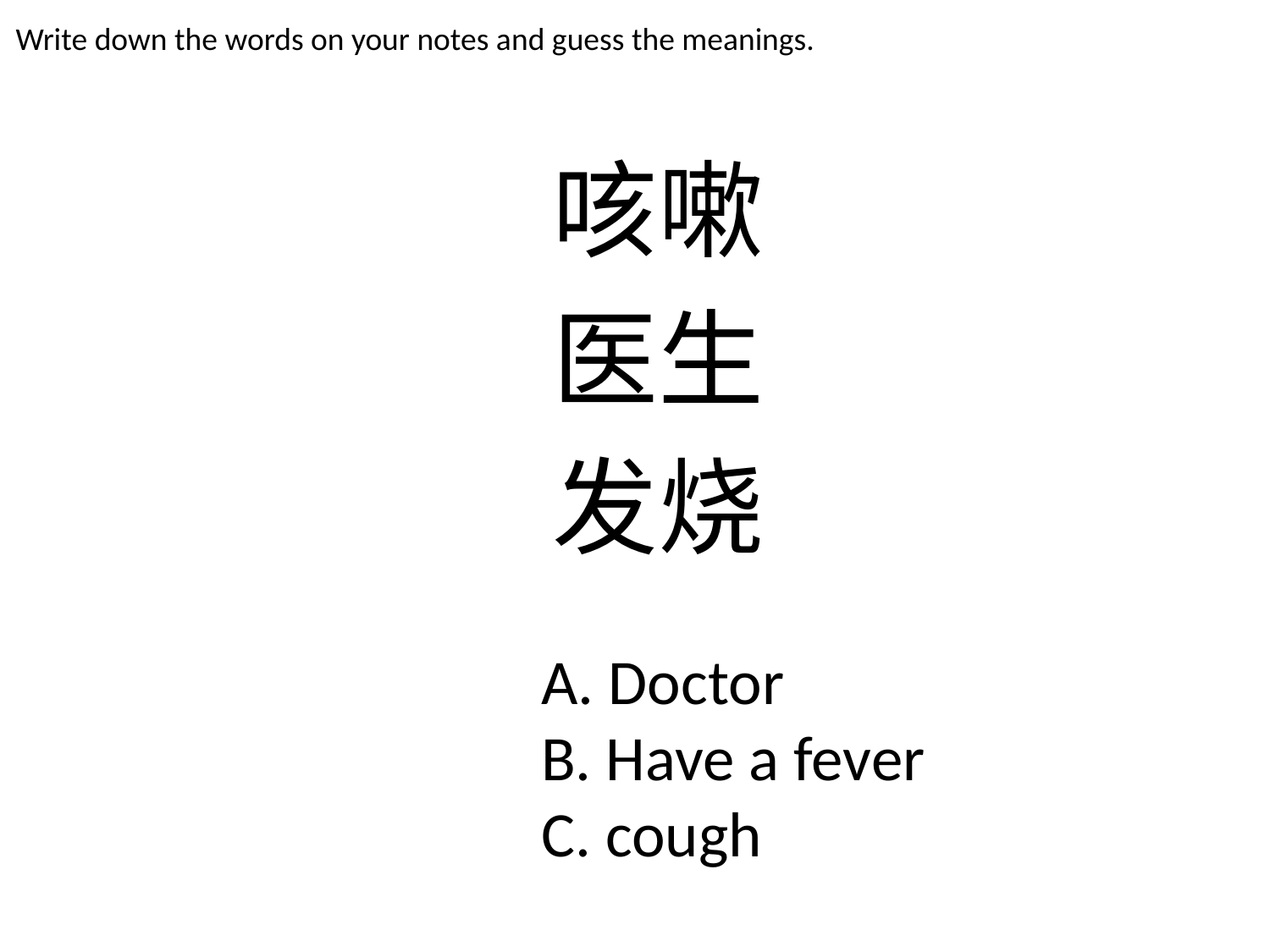

Write down the words on your notes and guess the meanings.
咳嗽
医生
发烧

A. Doctor
B. Have a fever
C. cough